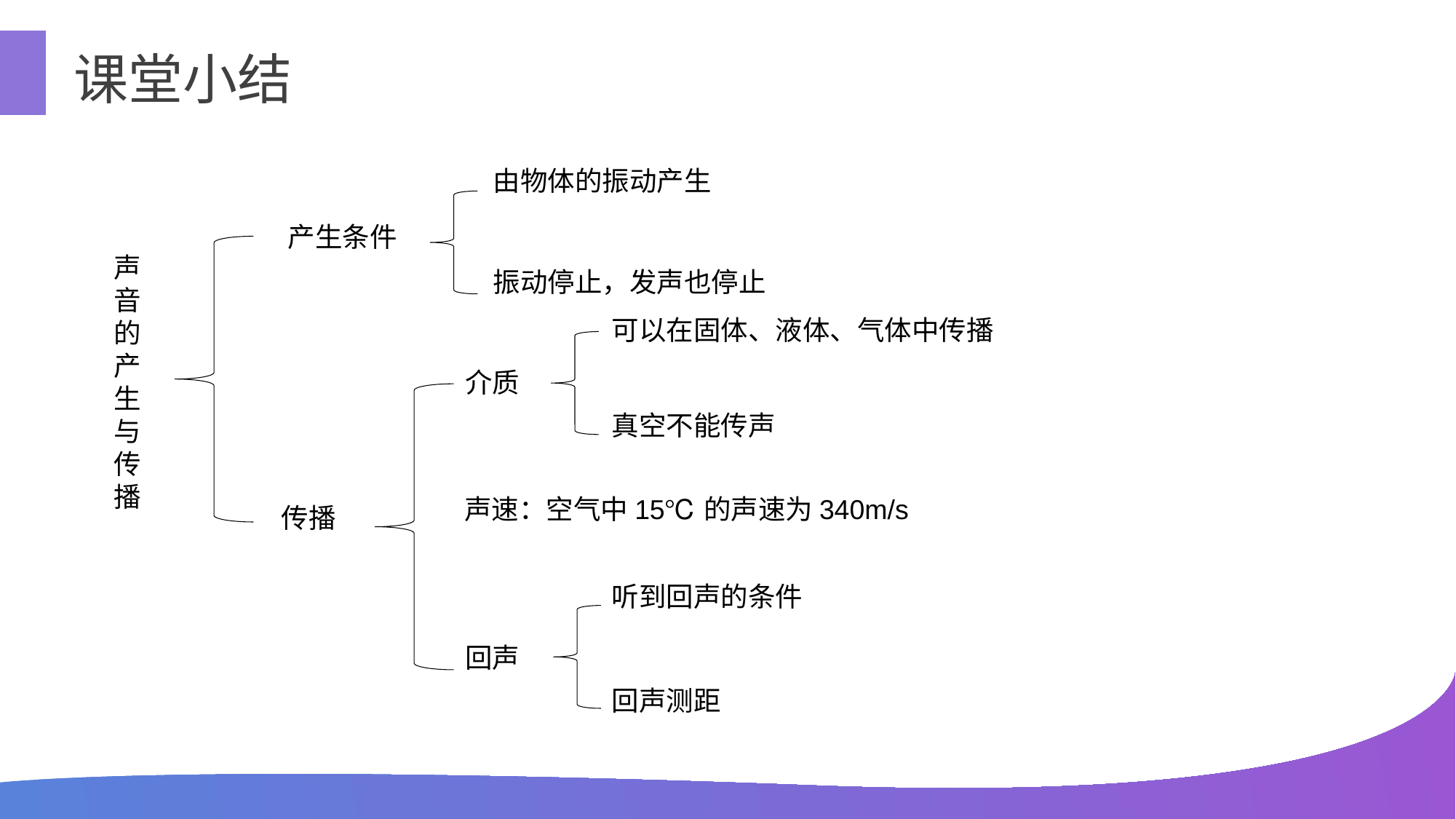

课堂小结
由物体的振动产生

产生条件

声音的产生与传播
振动停止，发声也停止
可以在固体、液体、气体中传播

介质

真空不能传声
声速：空气中15℃的声速为340m/s
传播
听到回声的条件

回声
回声测距